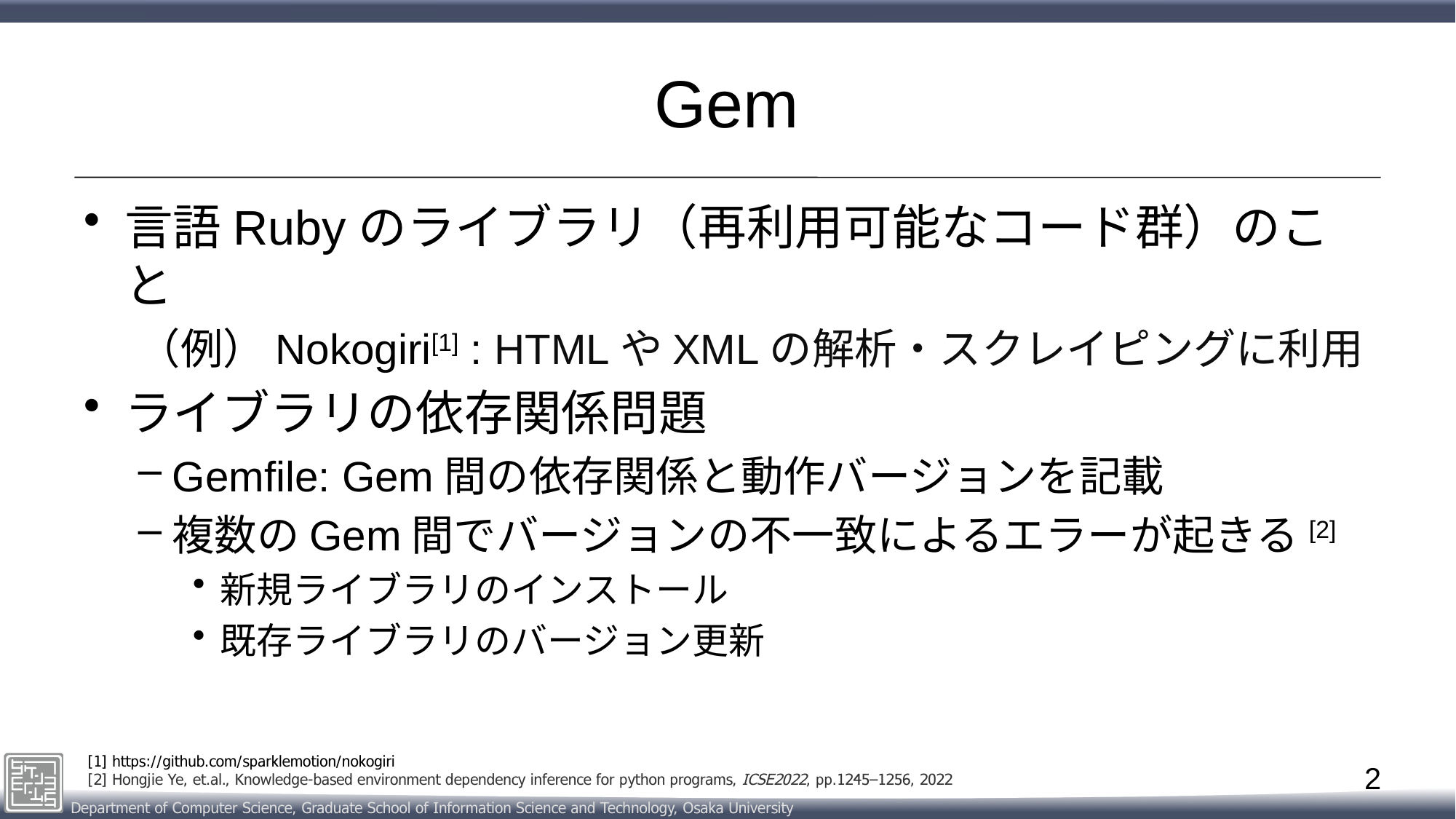

# Gem
言語Rubyのライブラリ（再利用可能なコード群）のこと
（例）Nokogiri[1] : HTMLやXMLの解析・スクレイピングに利用
ライブラリの依存関係問題
Gemfile: Gem間の依存関係と動作バージョンを記載
複数のGem間でバージョンの不一致によるエラーが起きる[2]
新規ライブラリのインストール
既存ライブラリのバージョン更新

[1] https://github.com/sparklemotion/nokogiri
[2] Hongjie Ye, et.al., Knowledge-based environment dependency inference for python programs, ICSE2022, pp.1245–1256, 2022
2